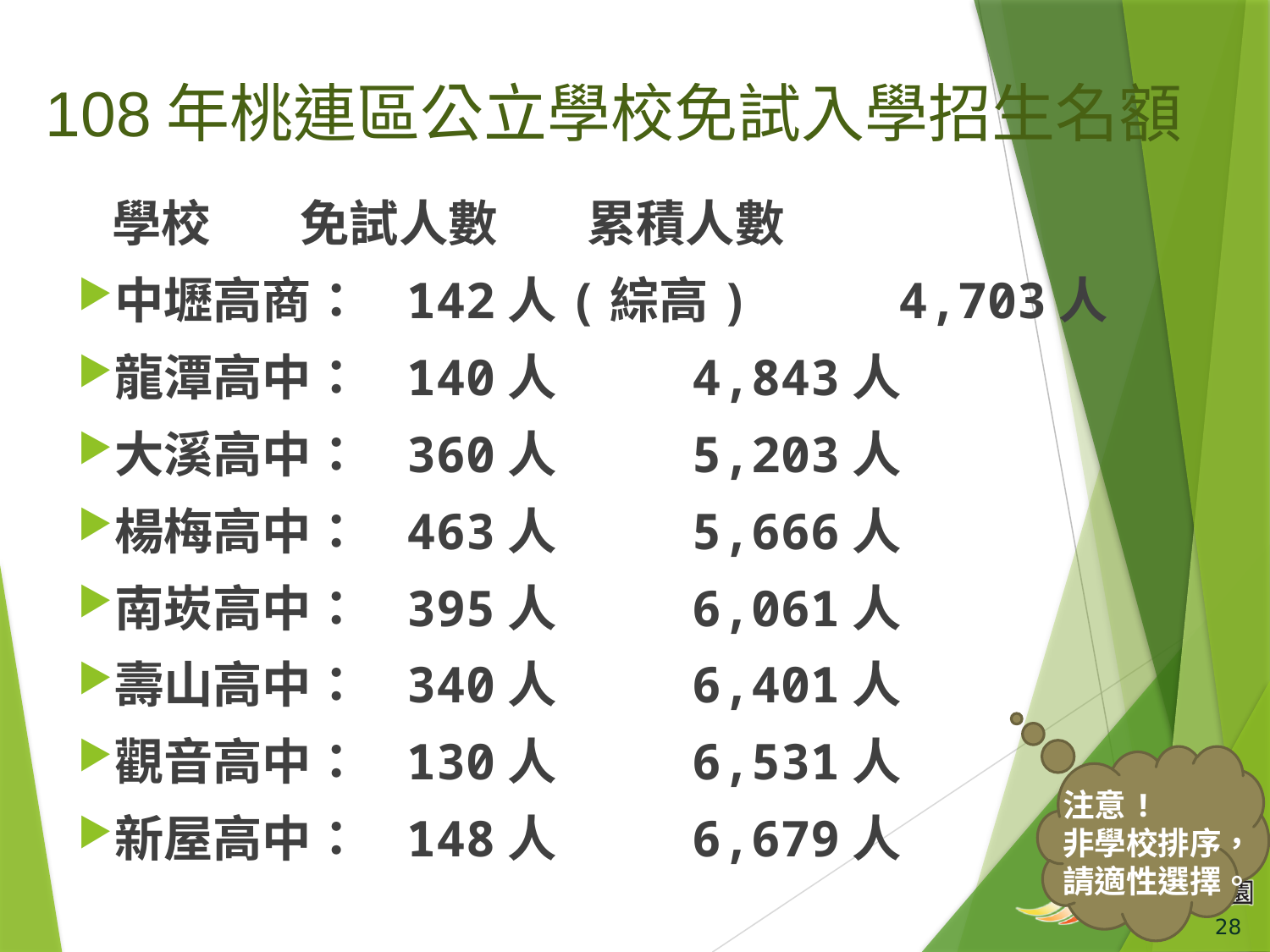

108年桃連區公立學校免試入學招生名額
  學校        免試人數        累積人數
中壢高商：   142人(綜高)     4,703人
龍潭高中：   140人           4,843人
大溪高中：   360人           5,203人
楊梅高中：   463人           5,666人
南崁高中：   395人           6,061人
壽山高中：   340人           6,401人
觀音高中：   130人           6,531人
新屋高中：   148人           6,679人

注意!
非學校排序，
請適性選擇。
28